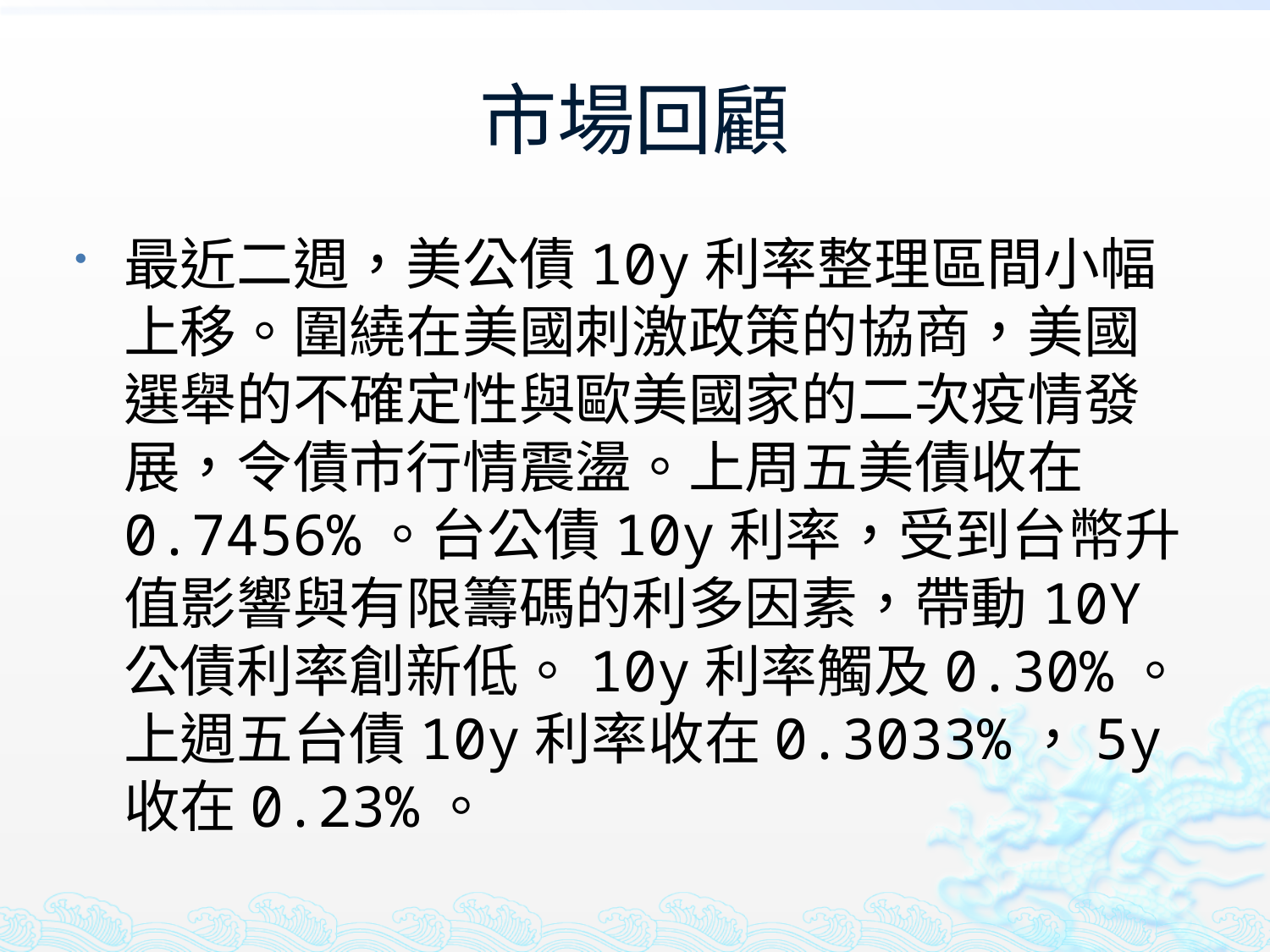

# 市場回顧
最近二週，美公債10y利率整理區間小幅上移。圍繞在美國刺激政策的協商，美國選舉的不確定性與歐美國家的二次疫情發展，令債市行情震盪。上周五美債收在0.7456%。台公債10y利率，受到台幣升值影響與有限籌碼的利多因素，帶動10Y公債利率創新低。10y利率觸及0.30%。上週五台債10y利率收在0.3033%，5y收在0.23%。